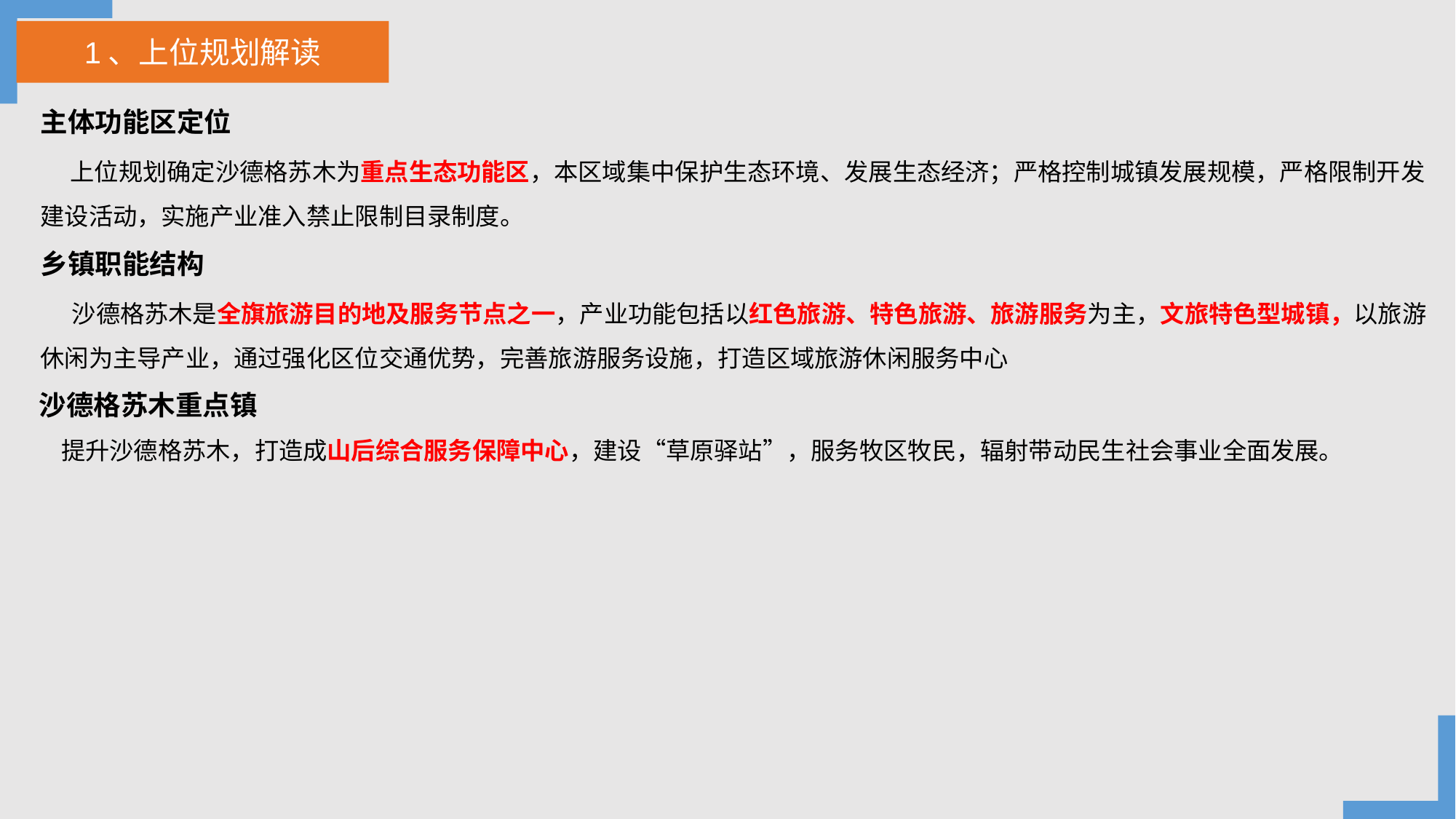

1、上位规划解读
主体功能区定位
    上位规划确定沙德格苏木为重点生态功能区，本区域集中保护生态环境、发展生态经济；严格控制城镇发展规模，严格限制开发建设活动，实施产业准入禁止限制目录制度。
乡镇职能结构
    沙德格苏木是全旗旅游目的地及服务节点之一，产业功能包括以红色旅游、特色旅游、旅游服务为主，文旅特色型城镇，以旅游休闲为主导产业，通过强化区位交通优势，完善旅游服务设施，打造区域旅游休闲服务中心
沙德格苏木重点镇
   提升沙德格苏木，打造成山后综合服务保障中心，建设“草原驿站”，服务牧区牧民，辐射带动民生社会事业全面发展。